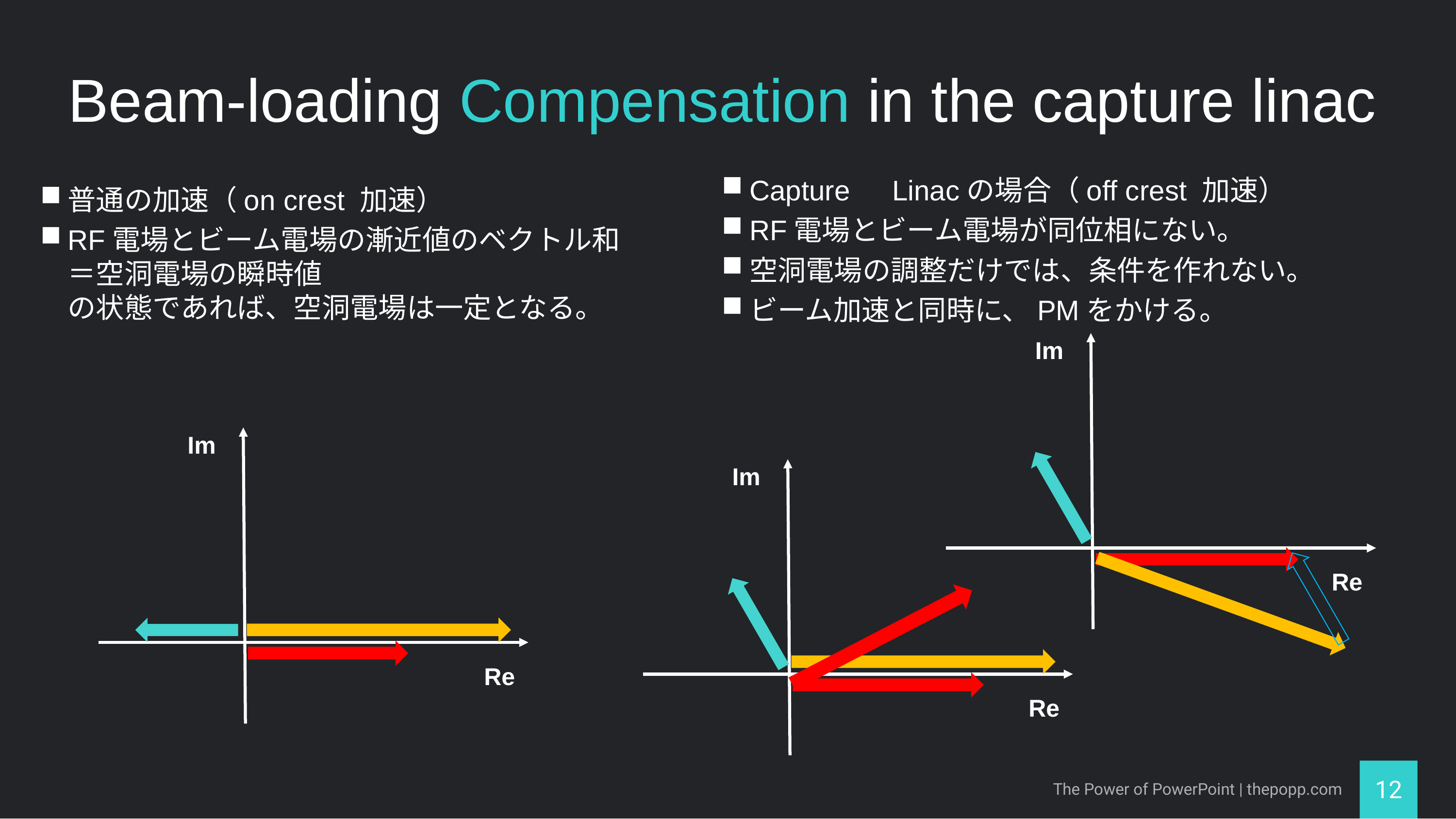

# Beam-loading Compensation in the capture linac
Capture　Linacの場合（off crest 加速）
RF電場とビーム電場が同位相にない。
空洞電場の調整だけでは、条件を作れない。
ビーム加速と同時に、PMをかける。
普通の加速（on crest 加速）
RF電場とビーム電場の漸近値のベクトル和
＝空洞電場の瞬時値
の状態であれば、空洞電場は一定となる。
Im

Re

Im
加速終了時

Re
Im

Re

The Power of PowerPoint | thepopp.com
12